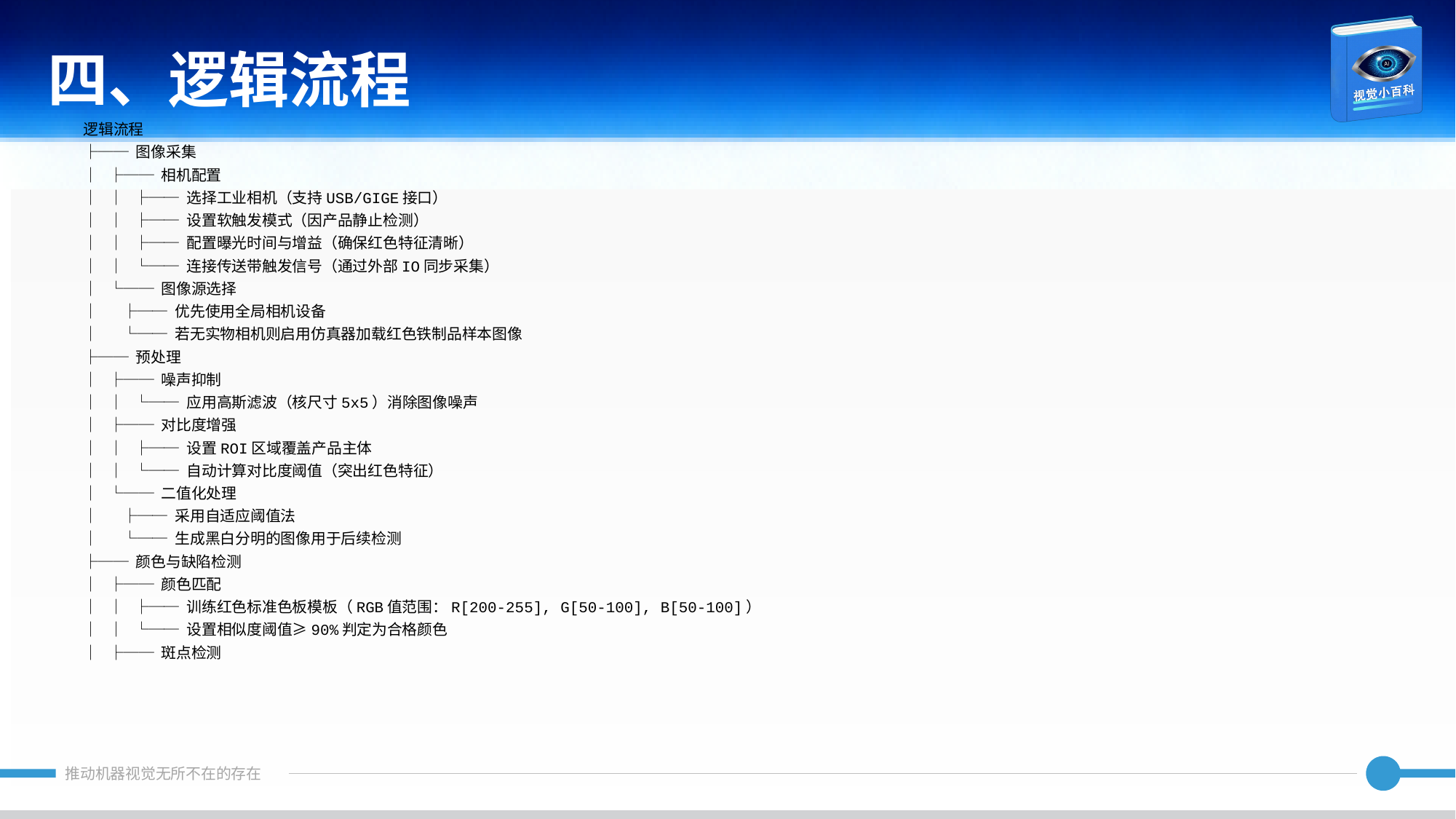

四、逻辑流程

逻辑流程
├── 图像采集
│   ├── 相机配置
│   │   ├── 选择工业相机（支持USB/GIGE接口）
│   │   ├── 设置软触发模式（因产品静止检测）
│   │   ├── 配置曝光时间与增益（确保红色特征清晰）
│   │   └── 连接传送带触发信号（通过外部IO同步采集）
│   └── 图像源选择
│       ├── 优先使用全局相机设备
│       └── 若无实物相机则启用仿真器加载红色铁制品样本图像
├── 预处理
│   ├── 噪声抑制
│   │   └── 应用高斯滤波（核尺寸5x5）消除图像噪声
│   ├── 对比度增强
│   │   ├── 设置ROI区域覆盖产品主体
│   │   └── 自动计算对比度阈值（突出红色特征）
│   └── 二值化处理
│       ├── 采用自适应阈值法
│       └── 生成黑白分明的图像用于后续检测
├── 颜色与缺陷检测
│   ├── 颜色匹配
│   │   ├── 训练红色标准色板模板（RGB值范围：R[200-255], G[50-100], B[50-100]）
│   │   └── 设置相似度阈值≥90%判定为合格颜色
│   ├── 斑点检测
9